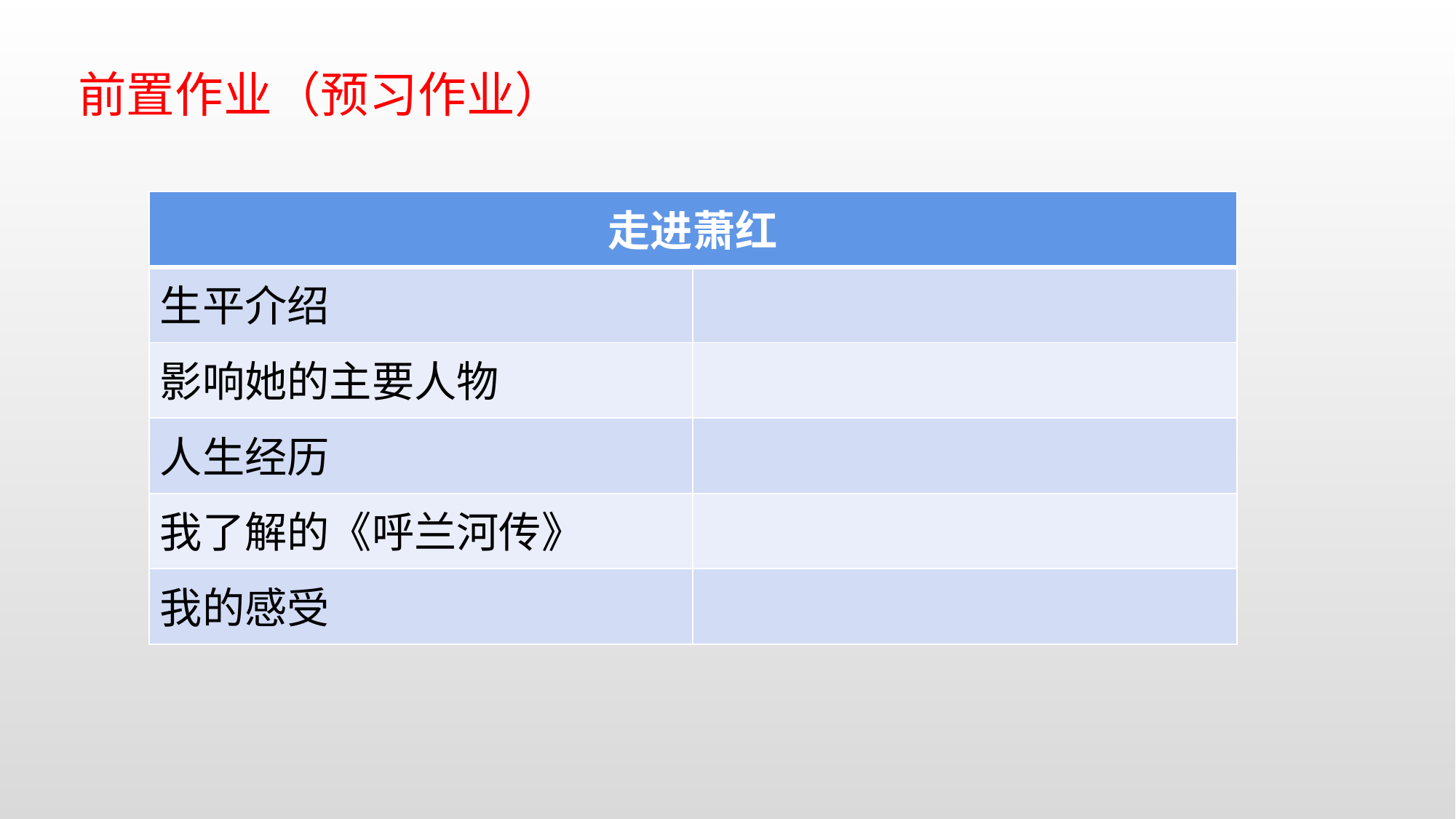

前置作业（预习作业）
| 走进萧红 |  |
| --- | --- |
| 生平介绍 |  |
| 影响她的主要人物 |  |
| 人生经历 |  |
| 我了解的《呼兰河传》 |  |
| 我的感受 |  |